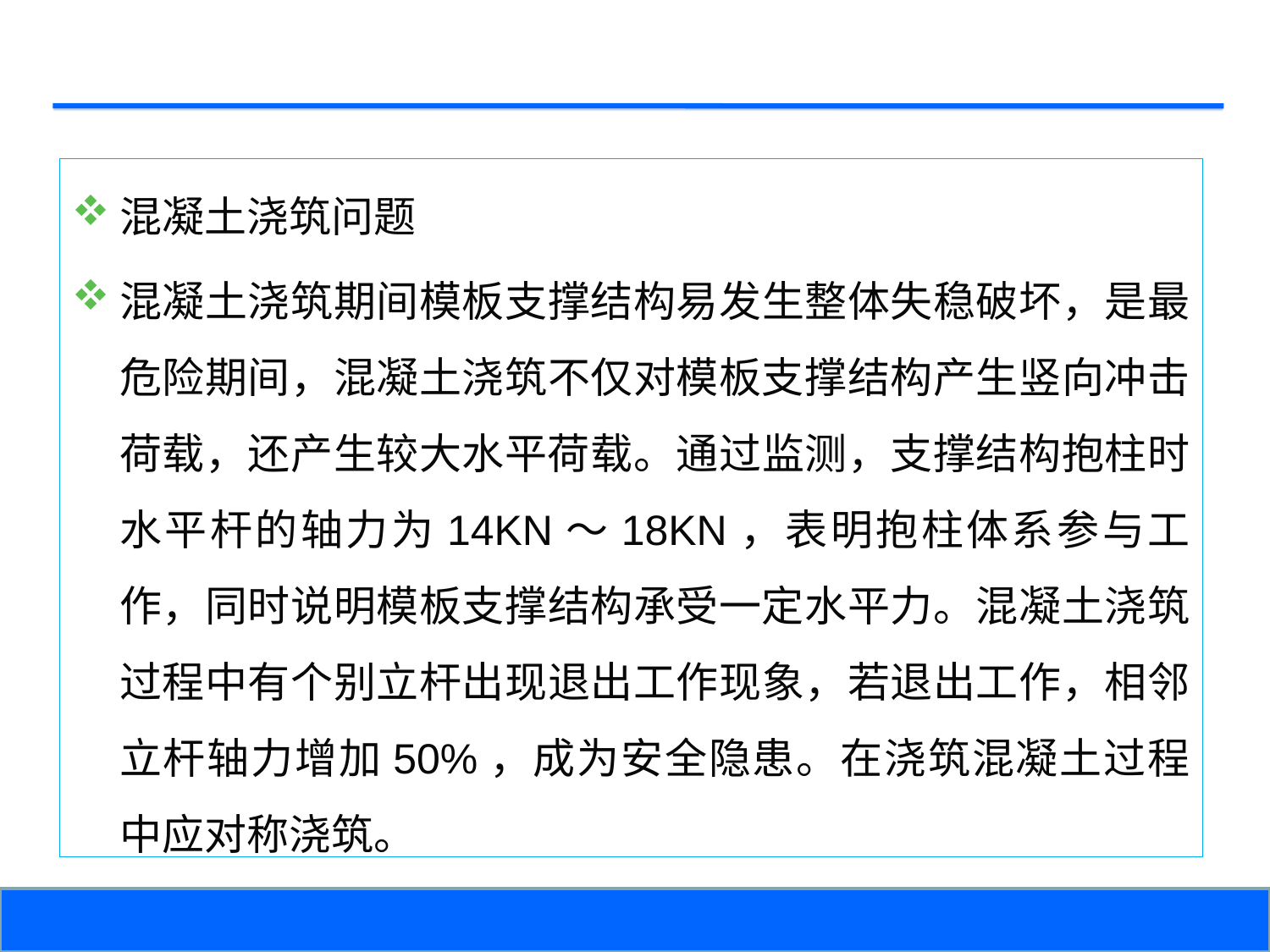

混凝土浇筑问题
混凝土浇筑期间模板支撑结构易发生整体失稳破坏，是最危险期间，混凝土浇筑不仅对模板支撑结构产生竖向冲击荷载，还产生较大水平荷载。通过监测，支撑结构抱柱时水平杆的轴力为14KN～18KN，表明抱柱体系参与工作，同时说明模板支撑结构承受一定水平力。混凝土浇筑过程中有个别立杆出现退出工作现象，若退出工作，相邻立杆轴力增加50%，成为安全隐患。在浇筑混凝土过程中应对称浇筑。